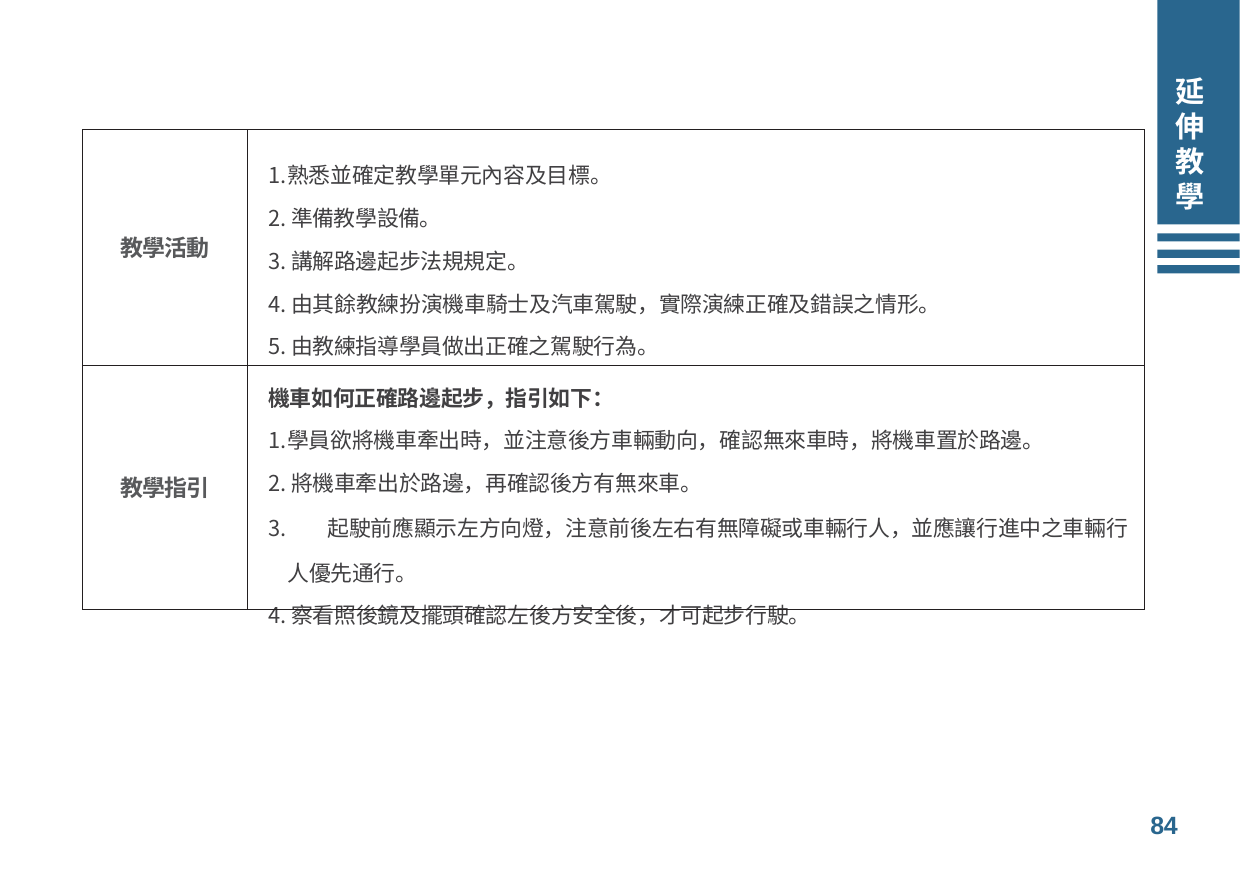

# 延伸教學
| 教學活動 | 熟悉並確定教學單元內容及目標。 準備教學設備。 講解路邊起步法規規定。 由其餘教練扮演機車騎士及汽車駕駛，實際演練正確及錯誤之情形。 由教練指導學員做出正確之駕駛行為。 |
| --- | --- |
| 教學指引 | 機車如何正確路邊起步，指引如下： 學員欲將機車牽出時，並注意後方車輛動向，確認無來車時，將機車置於路邊。 將機車牽出於路邊，再確認後方有無來車。 起駛前應顯示左方向燈，注意前後左右有無障礙或車輛行人，並應讓行進中之車輛行人優先通行。 察看照後鏡及擺頭確認左後方安全後，才可起步行駛。 |

84